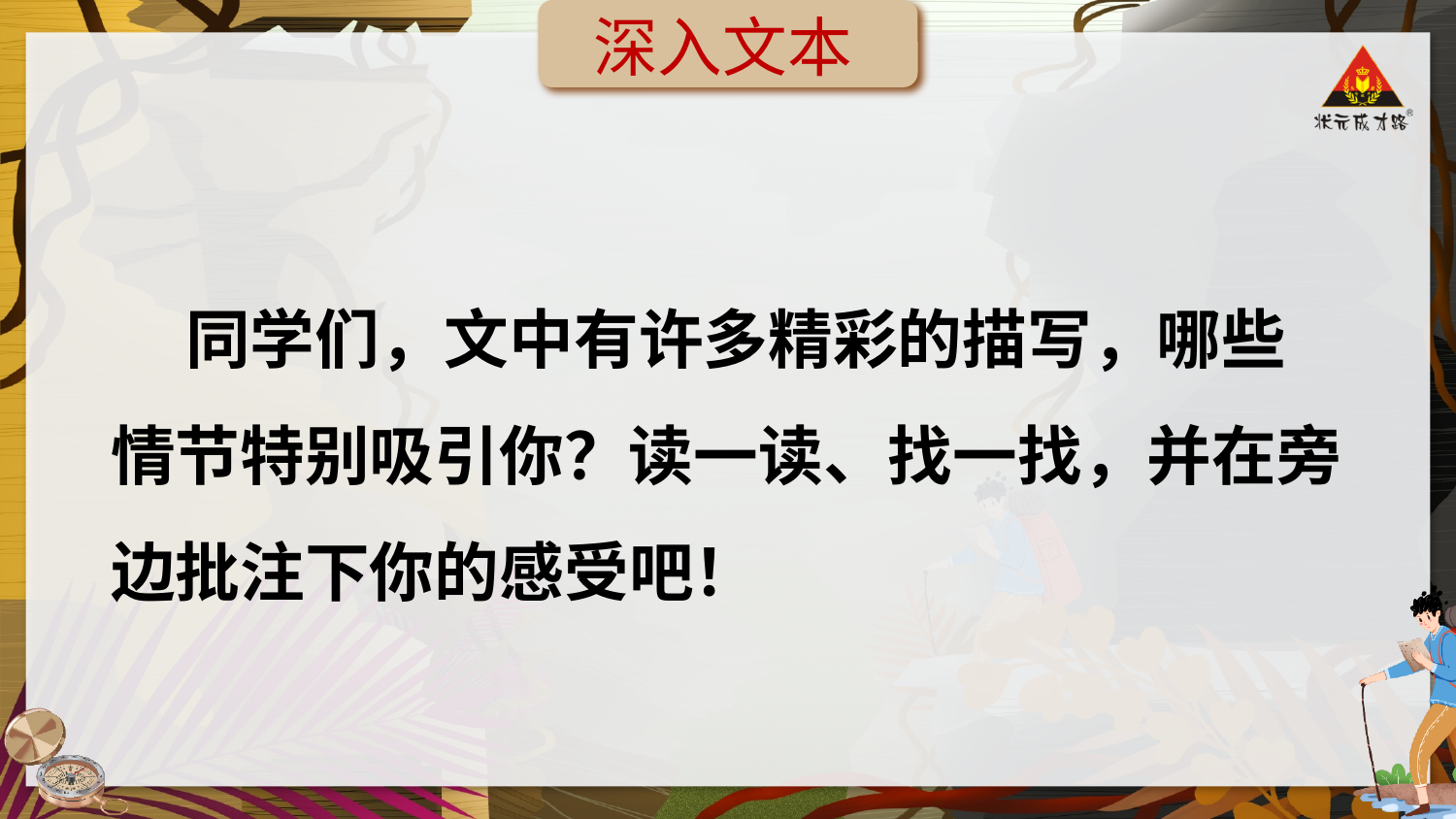

深入文本
    同学们，文中有许多精彩的描写，哪些情节特别吸引你？读一读、找一找，并在旁边批注下你的感受吧！